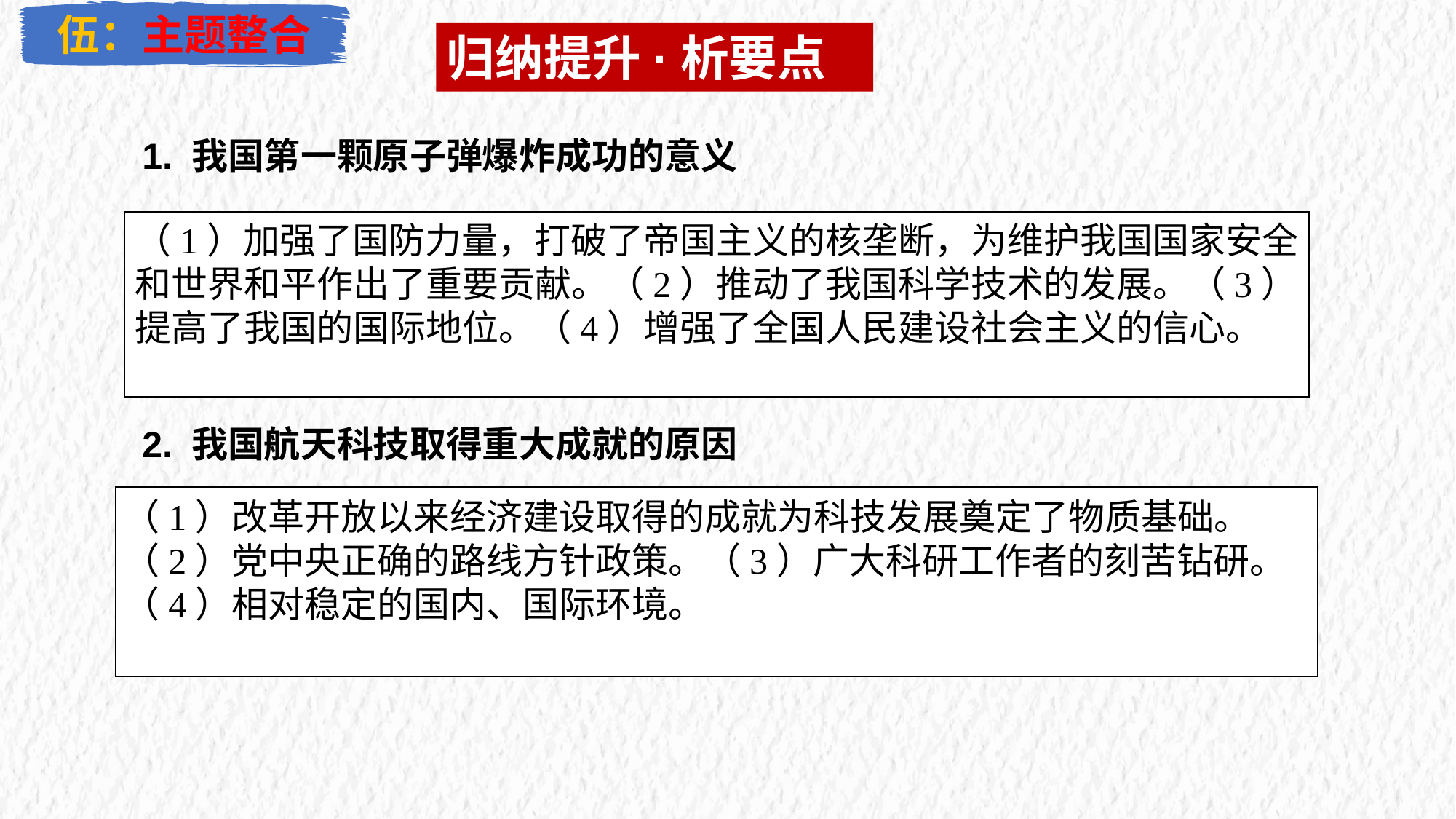

伍：主题整合
归纳提升·析要点
1. 我国第一颗原子弹爆炸成功的意义
（1）加强了国防力量，打破了帝国主义的核垄断，为维护我国国家安全和世界和平作出了重要贡献。（2）推动了我国科学技术的发展。（3）提高了我国的国际地位。（4）增强了全国人民建设社会主义的信心。

2. 我国航天科技取得重大成就的原因
（1）改革开放以来经济建设取得的成就为科技发展奠定了物质基础。（2）党中央正确的路线方针政策。（3）广大科研工作者的刻苦钻研。（4）相对稳定的国内、国际环境。